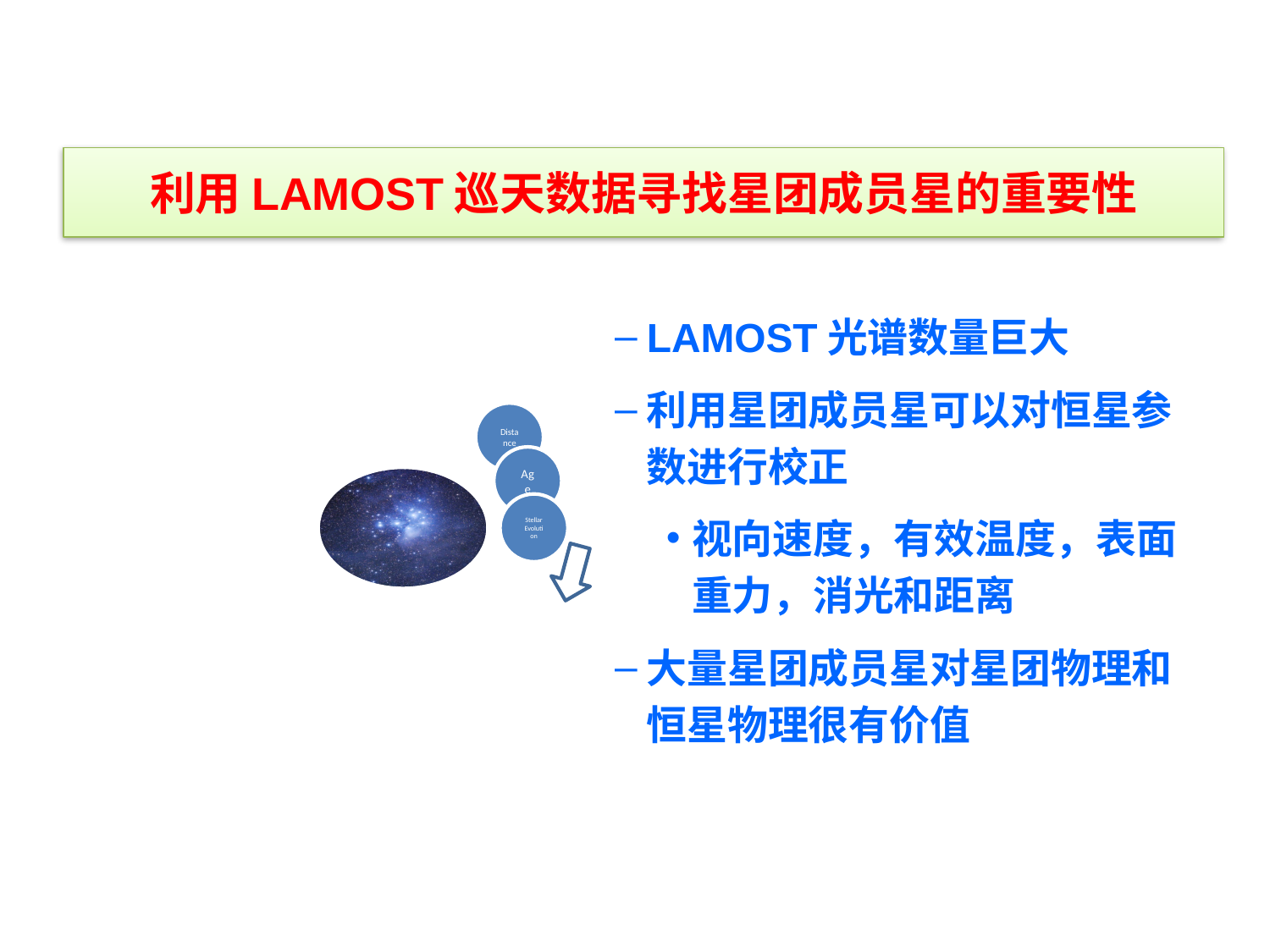

# 利用LAMOST巡天数据寻找星团成员星的重要性

Distance
Age
Stellar Evolution
LAMOST光谱数量巨大
利用星团成员星可以对恒星参数进行校正
视向速度，有效温度，表面重力，消光和距离
大量星团成员星对星团物理和恒星物理很有价值